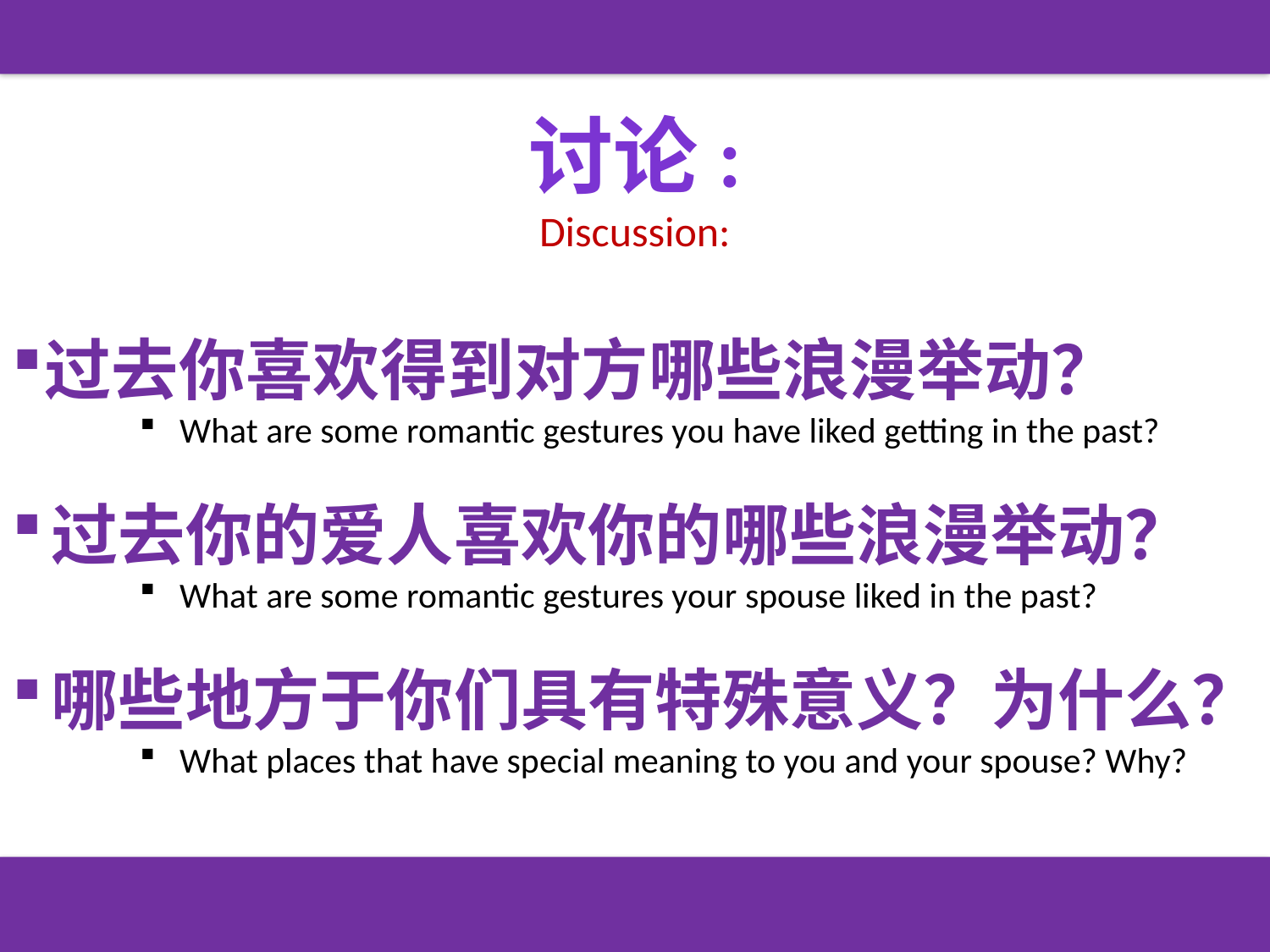

讨论:
Discussion:

过去你喜欢得到对方哪些浪漫举动？
What are some romantic gestures you have liked getting in the past?

过去你的爱人喜欢你的哪些浪漫举动？
What are some romantic gestures your spouse liked in the past?

哪些地方于你们具有特殊意义？为什么？
What places that have special meaning to you and your spouse? Why?